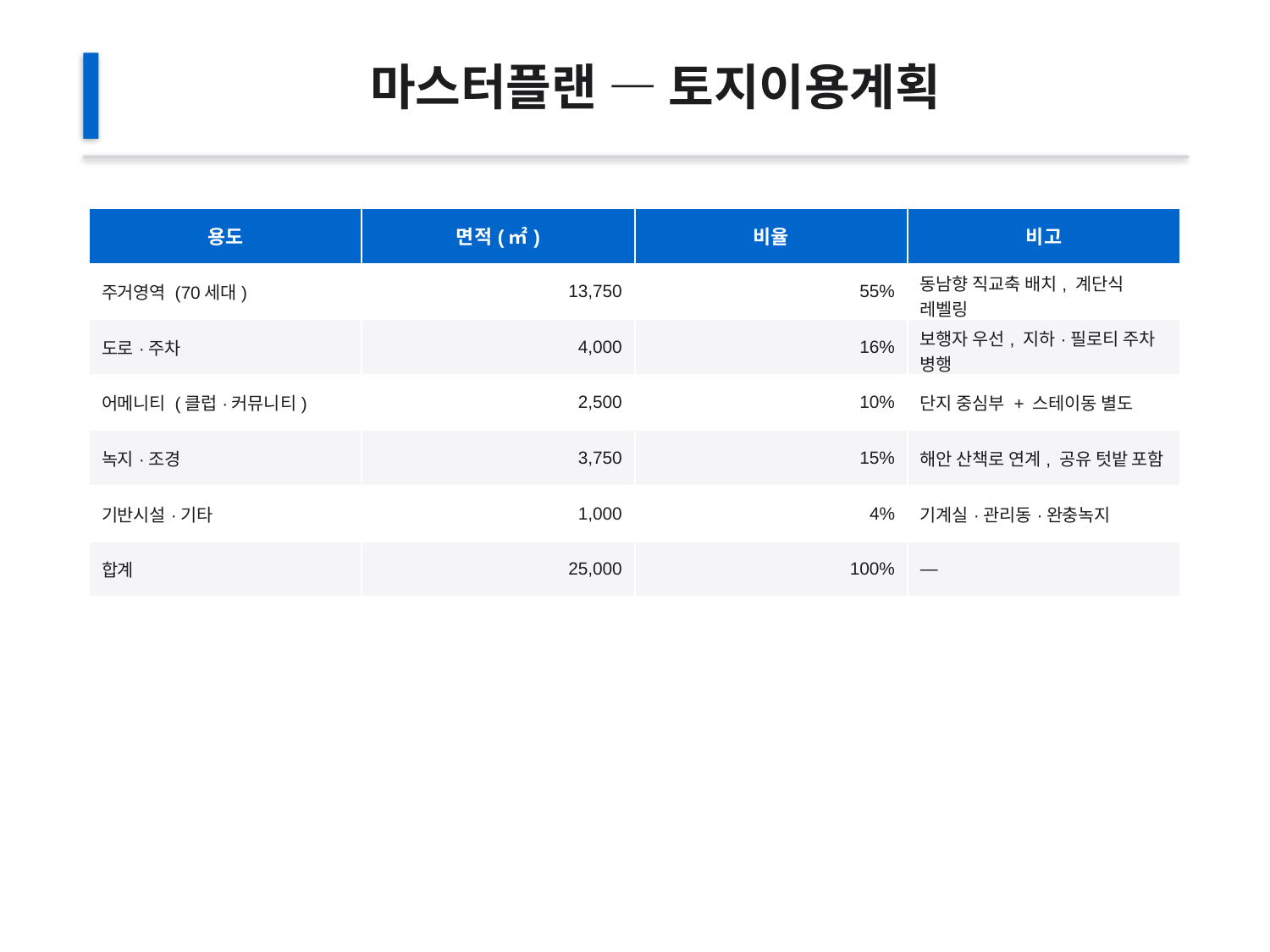

마스터플랜 — 토지이용계획

| 용도 | 면적(㎡) | 비율 | 비고 |
| --- | --- | --- | --- |
| 주거영역 (70세대) | 13,750 | 55% | 동남향 직교축 배치, 계단식 레벨링 |
| 도로·주차 | 4,000 | 16% | 보행자 우선, 지하·필로티 주차 병행 |
| 어메니티 (클럽·커뮤니티) | 2,500 | 10% | 단지 중심부 + 스테이동 별도 |
| 녹지·조경 | 3,750 | 15% | 해안 산책로 연계, 공유 텃밭 포함 |
| 기반시설·기타 | 1,000 | 4% | 기계실·관리동·완충녹지 |
| 합계 | 25,000 | 100% | — |